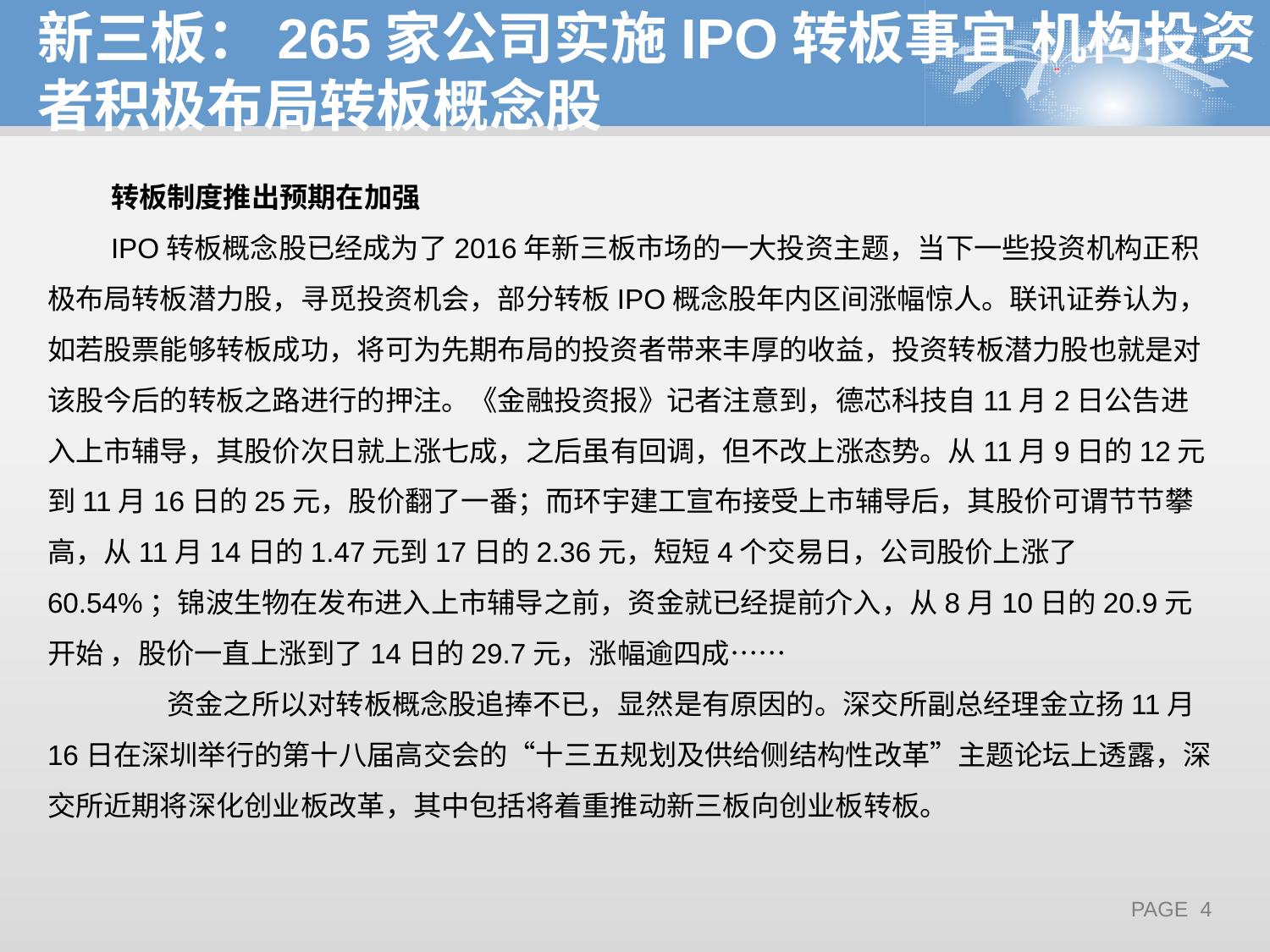

新三板：265家公司实施IPO转板事宜 机构投资者积极布局转板概念股
转板制度推出预期在加强
IPO转板概念股已经成为了2016年新三板市场的一大投资主题，当下一些投资机构正积极布局转板潜力股，寻觅投资机会，部分转板IPO概念股年内区间涨幅惊人。联讯证券认为，如若股票能够转板成功，将可为先期布局的投资者带来丰厚的收益，投资转板潜力股也就是对该股今后的转板之路进行的押注。《金融投资报》记者注意到，德芯科技自11月2日公告进入上市辅导，其股价次日就上涨七成，之后虽有回调，但不改上涨态势。从11月9日的12元到11月16日的25元，股价翻了一番；而环宇建工宣布接受上市辅导后，其股价可谓节节攀高，从11月14日的1.47元到17日的2.36元，短短4个交易日，公司股价上涨了60.54%；锦波生物在发布进入上市辅导之前，资金就已经提前介入，从8月10日的20.9元开始 ，股价一直上涨到了14日的29.7元，涨幅逾四成……
　　资金之所以对转板概念股追捧不已，显然是有原因的。深交所副总经理金立扬11月16日在深圳举行的第十八届高交会的“十三五规划及供给侧结构性改革”主题论坛上透露，深交所近期将深化创业板改革，其中包括将着重推动新三板向创业板转板。